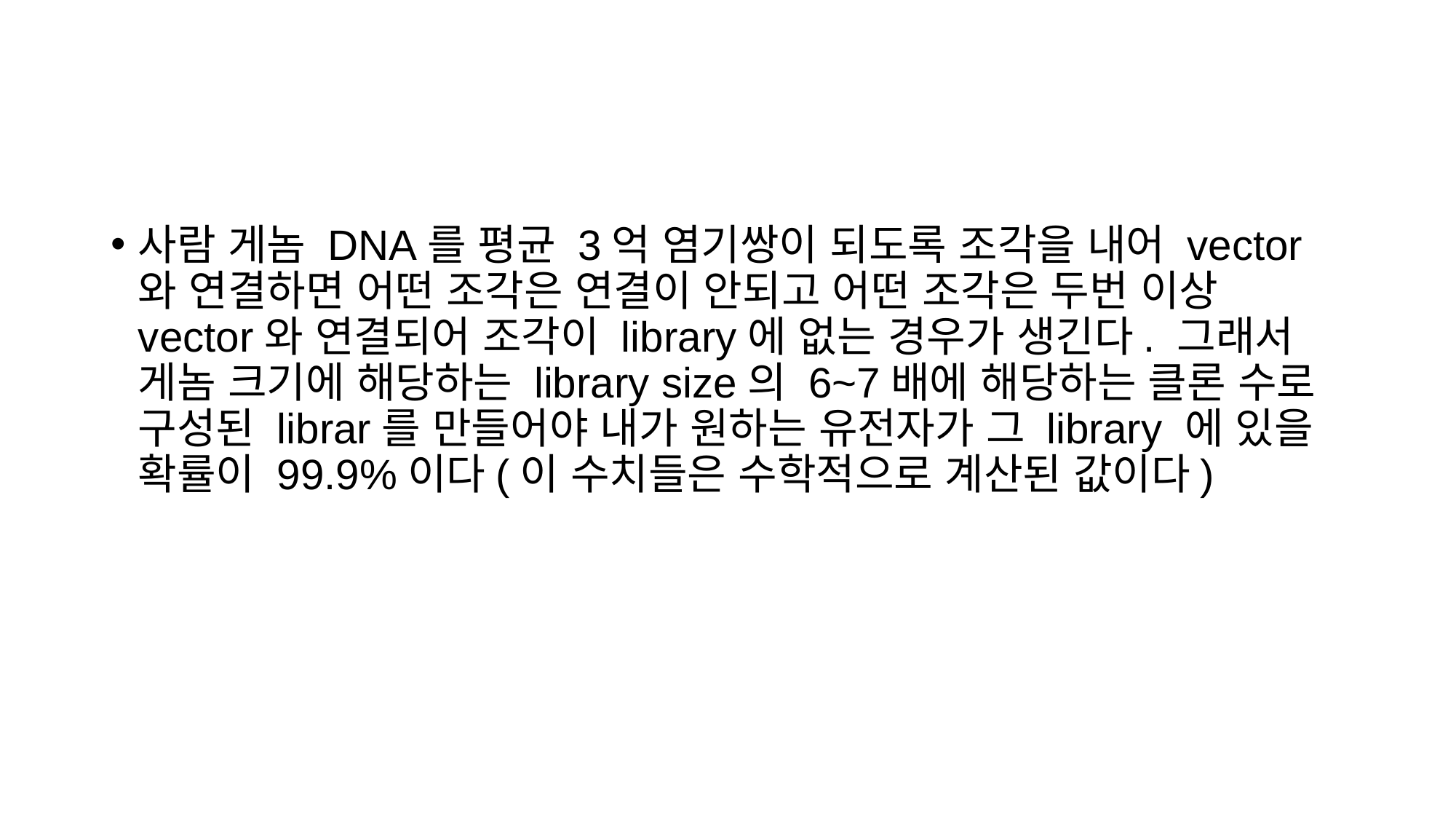

#
사람 게놈 DNA를 평균 3억 염기쌍이 되도록 조각을 내어 vector 와 연결하면 어떤 조각은 연결이 안되고 어떤 조각은 두번 이상 vector와 연결되어 조각이 library에 없는 경우가 생긴다. 그래서 게놈 크기에 해당하는 library size의 6~7배에 해당하는 클론 수로 구성된 librar를 만들어야 내가 원하는 유전자가 그 library 에 있을 확률이 99.9%이다(이 수치들은 수학적으로 계산된 값이다)